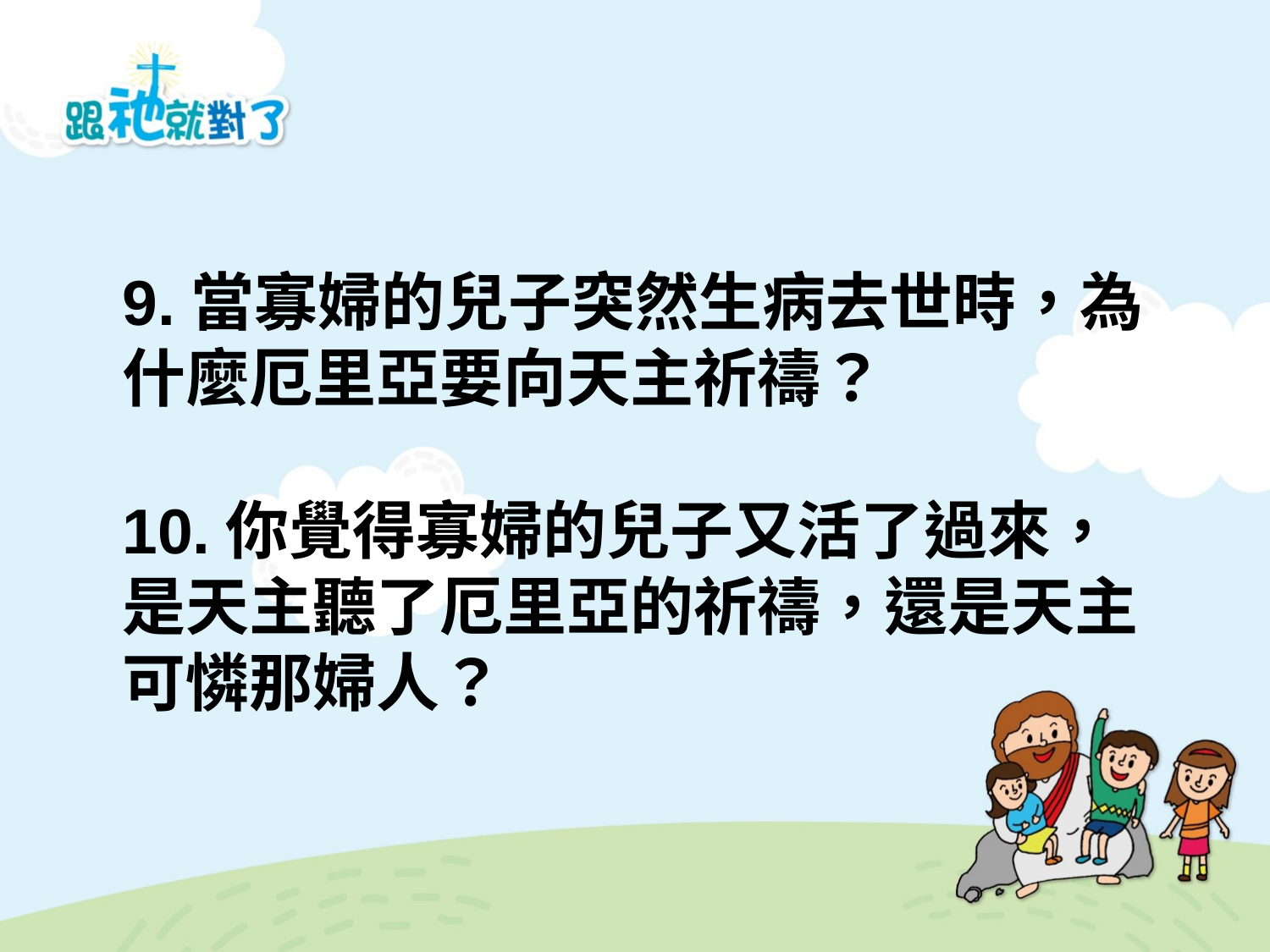

9.當寡婦的兒子突然生病去世時，為什麼厄里亞要向天主祈禱？

10.你覺得寡婦的兒子又活了過來，是天主聽了厄里亞的祈禱，還是天主可憐那婦人？